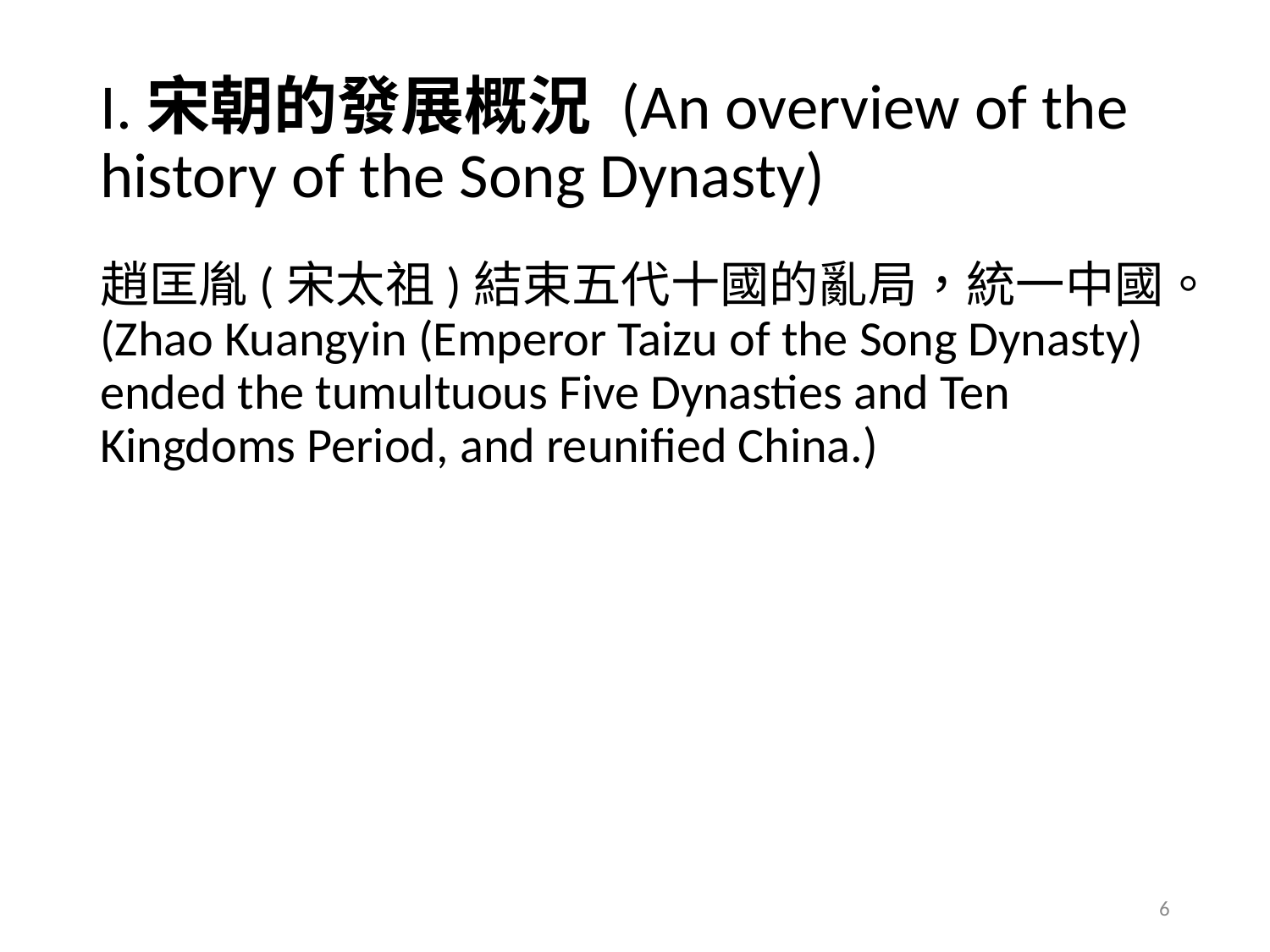

# I.宋朝的發展概況 (An overview of the history of the Song Dynasty)
趙匡胤(宋太祖)結束五代十國的亂局，統一中國。(Zhao Kuangyin (Emperor Taizu of the Song Dynasty) ended the tumultuous Five Dynasties and Ten Kingdoms Period, and reunified China.)

6